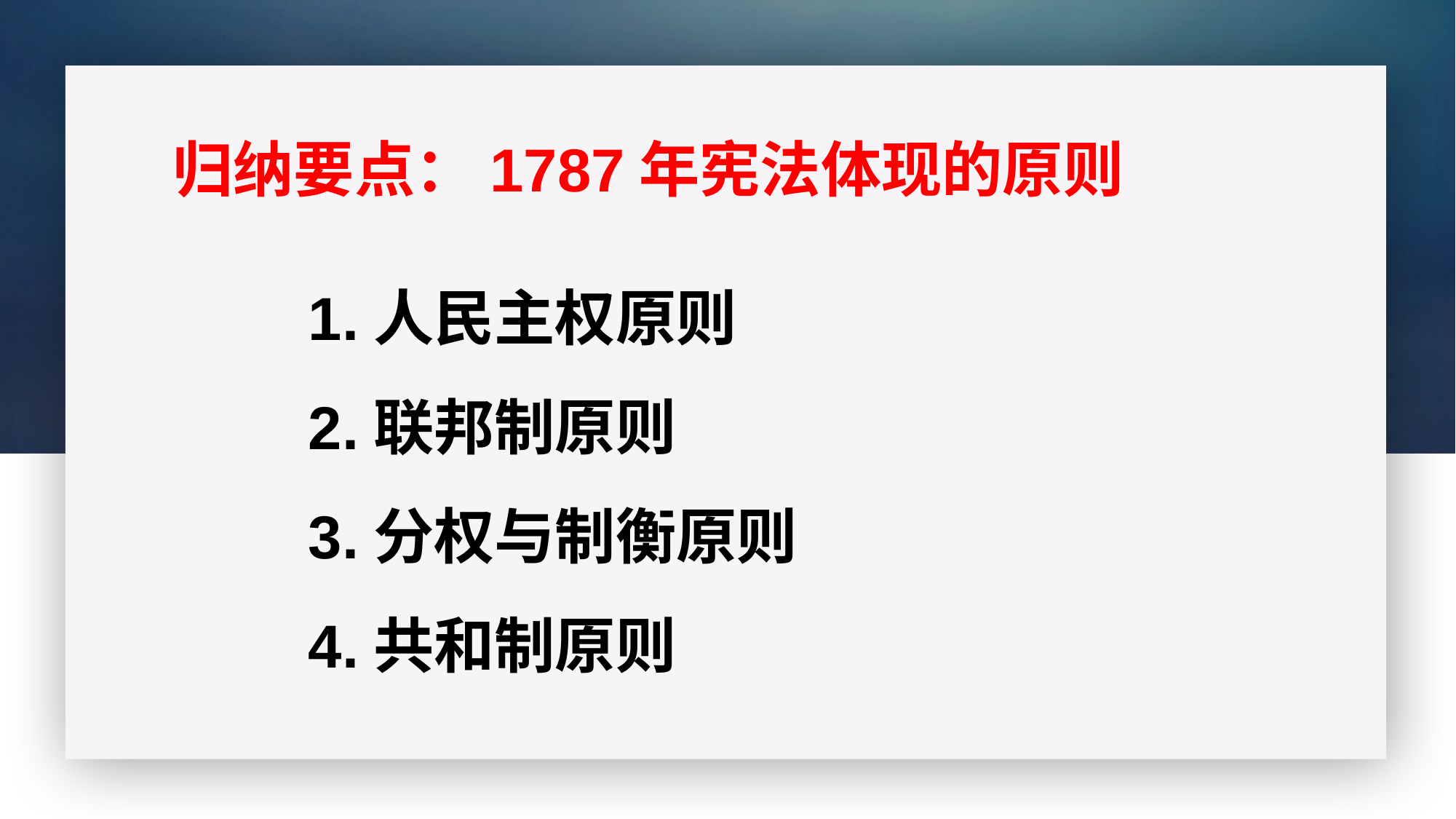

归纳要点：1787年宪法体现的原则
1.人民主权原则
2.联邦制原则
3.分权与制衡原则
4.共和制原则